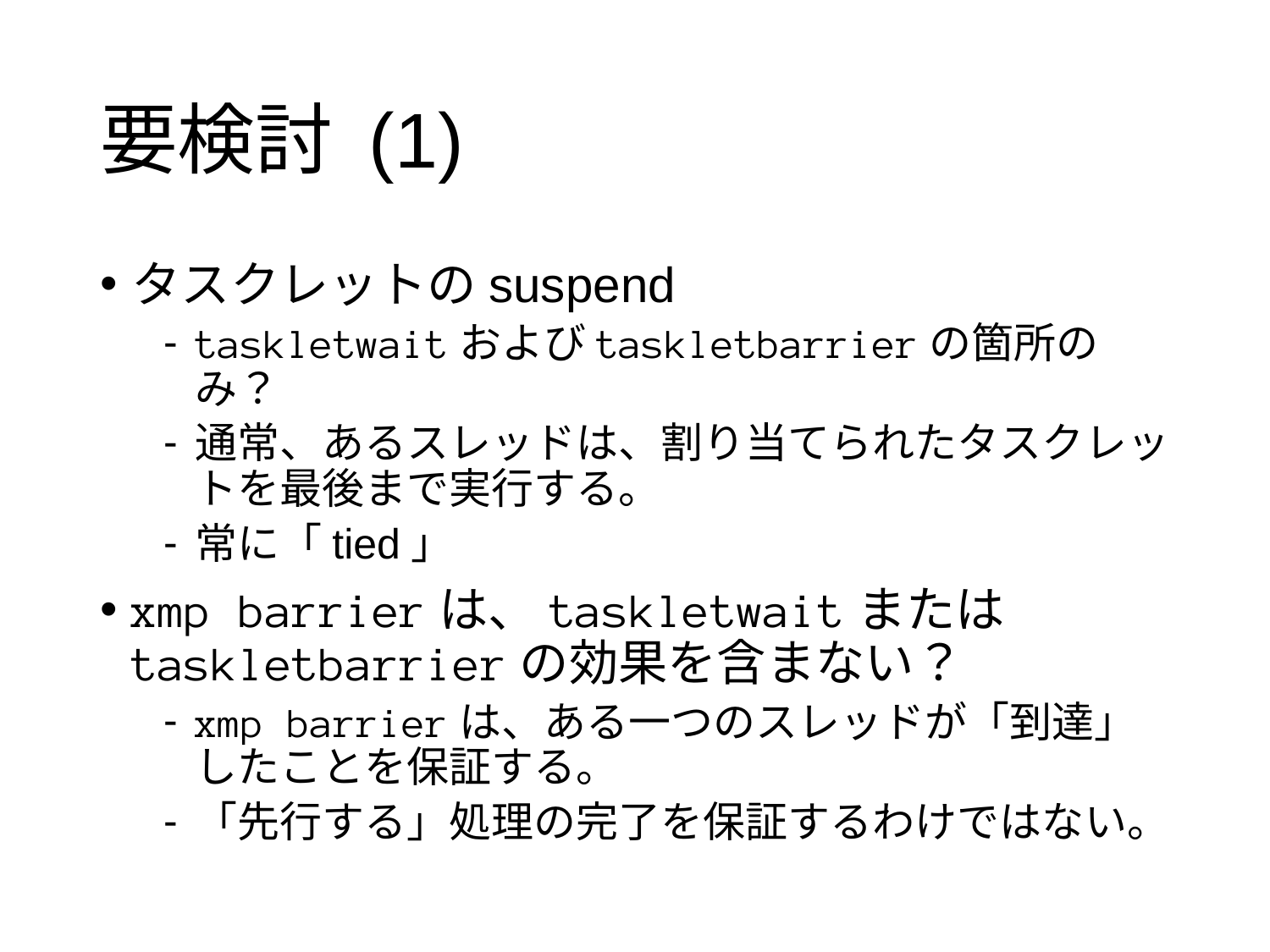

# 要検討 (1)
タスクレットのsuspend
taskletwaitおよびtaskletbarrierの箇所のみ？
通常、あるスレッドは、割り当てられたタスクレットを最後まで実行する。
常に「tied」
xmp barrierは、taskletwaitまたは taskletbarrierの効果を含まない？
xmp barrierは、ある一つのスレッドが「到達」したことを保証する。
「先行する」処理の完了を保証するわけではない。